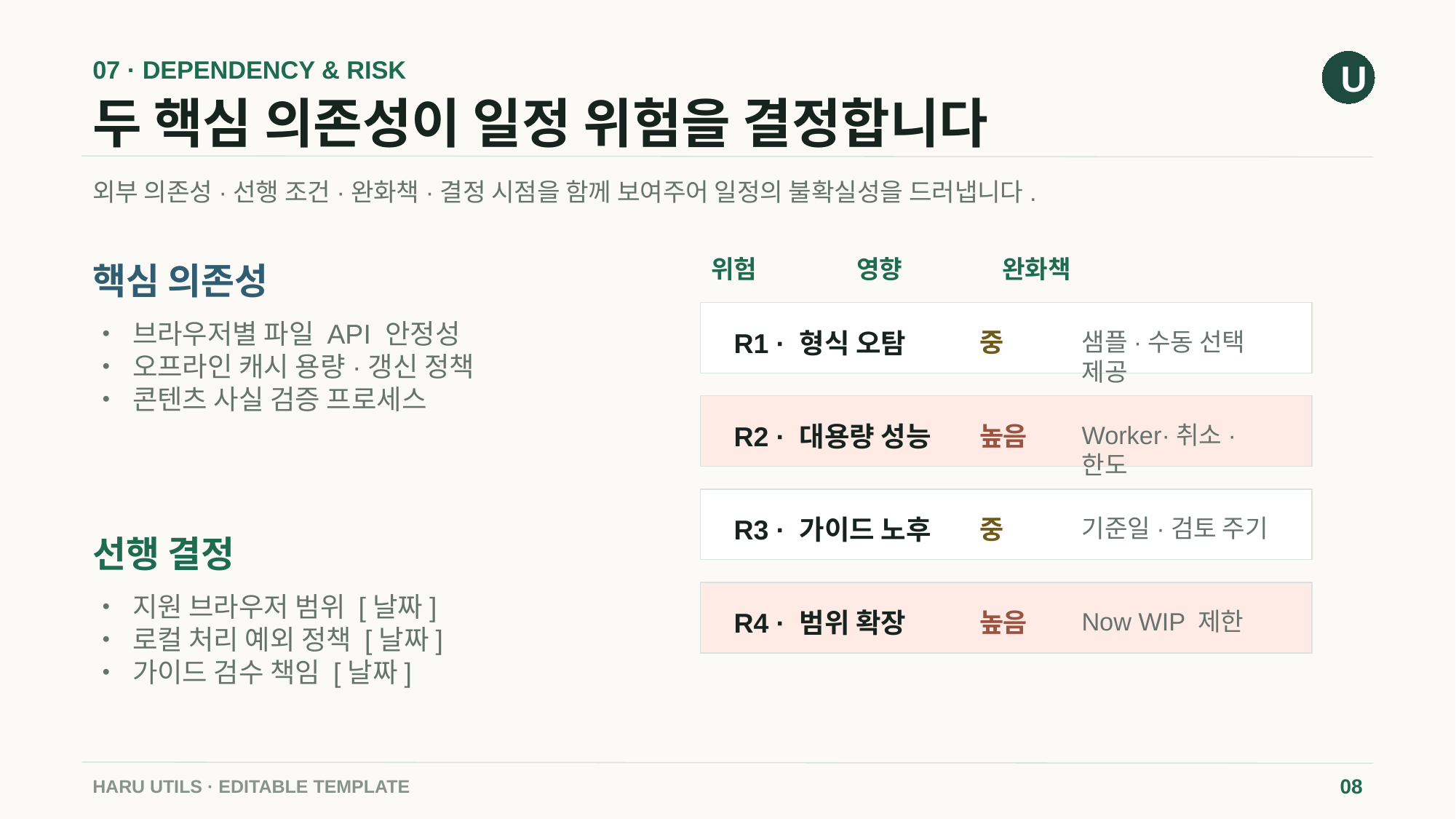

07 · DEPENDENCY & RISK
U
두 핵심 의존성이 일정 위험을 결정합니다

외부 의존성·선행 조건·완화책·결정 시점을 함께 보여주어 일정의 불확실성을 드러냅니다.
위험
영향
완화책
핵심 의존성

• 브라우저별 파일 API 안정성
• 오프라인 캐시 용량·갱신 정책
• 콘텐츠 사실 검증 프로세스
R1 · 형식 오탐
중
샘플·수동 선택 제공

R2 · 대용량 성능
높음
Worker·취소·한도

R3 · 가이드 노후
중
기준일·검토 주기
선행 결정

• 지원 브라우저 범위 [날짜]
• 로컬 처리 예외 정책 [날짜]
• 가이드 검수 책임 [날짜]
R4 · 범위 확장
높음
Now WIP 제한

HARU UTILS · EDITABLE TEMPLATE
08